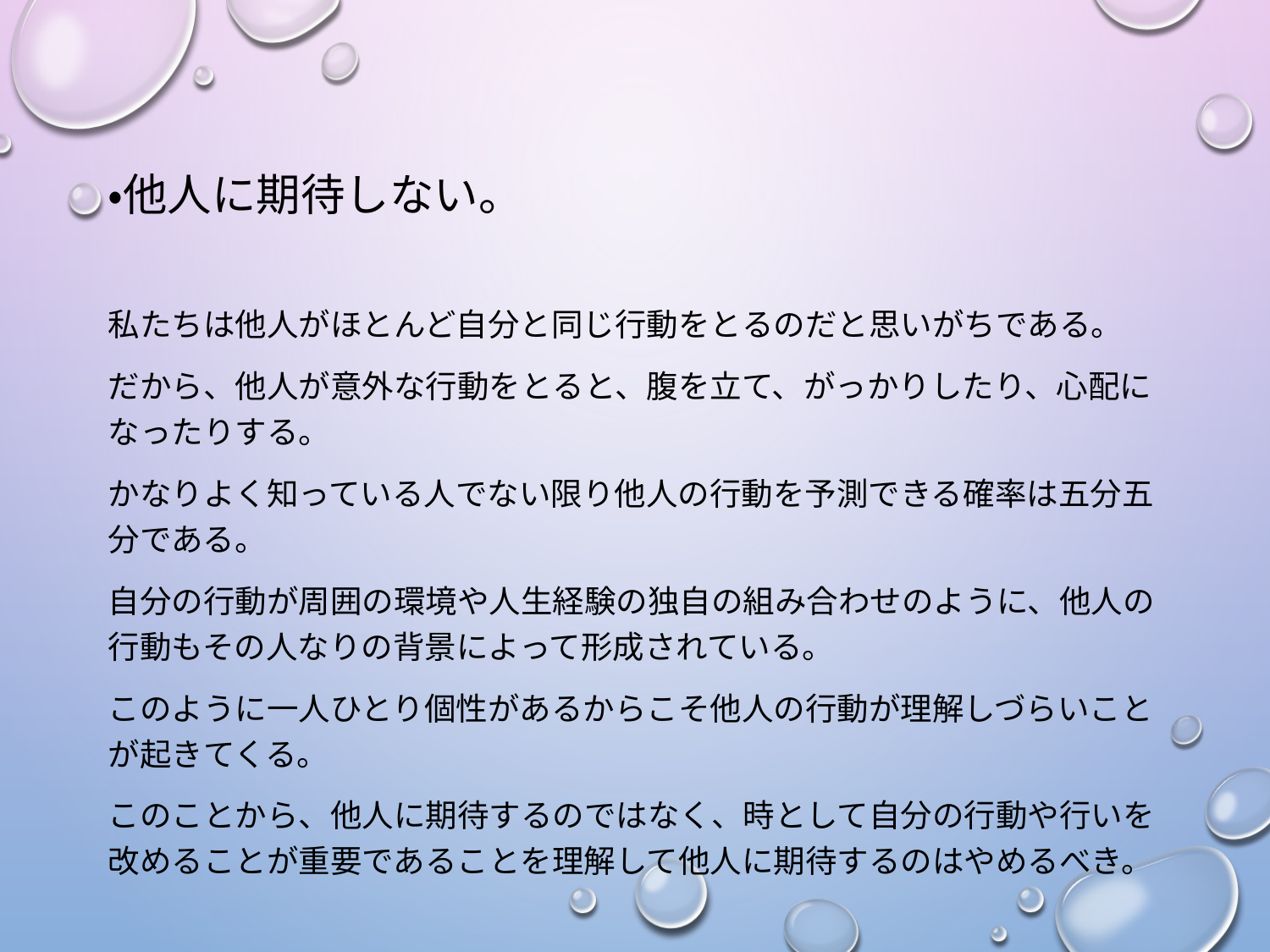

・他人に期待しない。

私たちは他人がほとんど自分と同じ行動をとるのだと思いがちである。
だから、他人が意外な行動をとると、腹を立て、がっかりしたり、心配になったりする。
かなりよく知っている人でない限り他人の行動を予測できる確率は五分五分である。
自分の行動が周囲の環境や人生経験の独自の組み合わせのように、他人の行動もその人なりの背景によって形成されている。
このように一人ひとり個性があるからこそ他人の行動が理解しづらいことが起きてくる。
このことから、他人に期待するのではなく、時として自分の行動や行いを改めることが重要であることを理解して他人に期待するのはやめるべき。